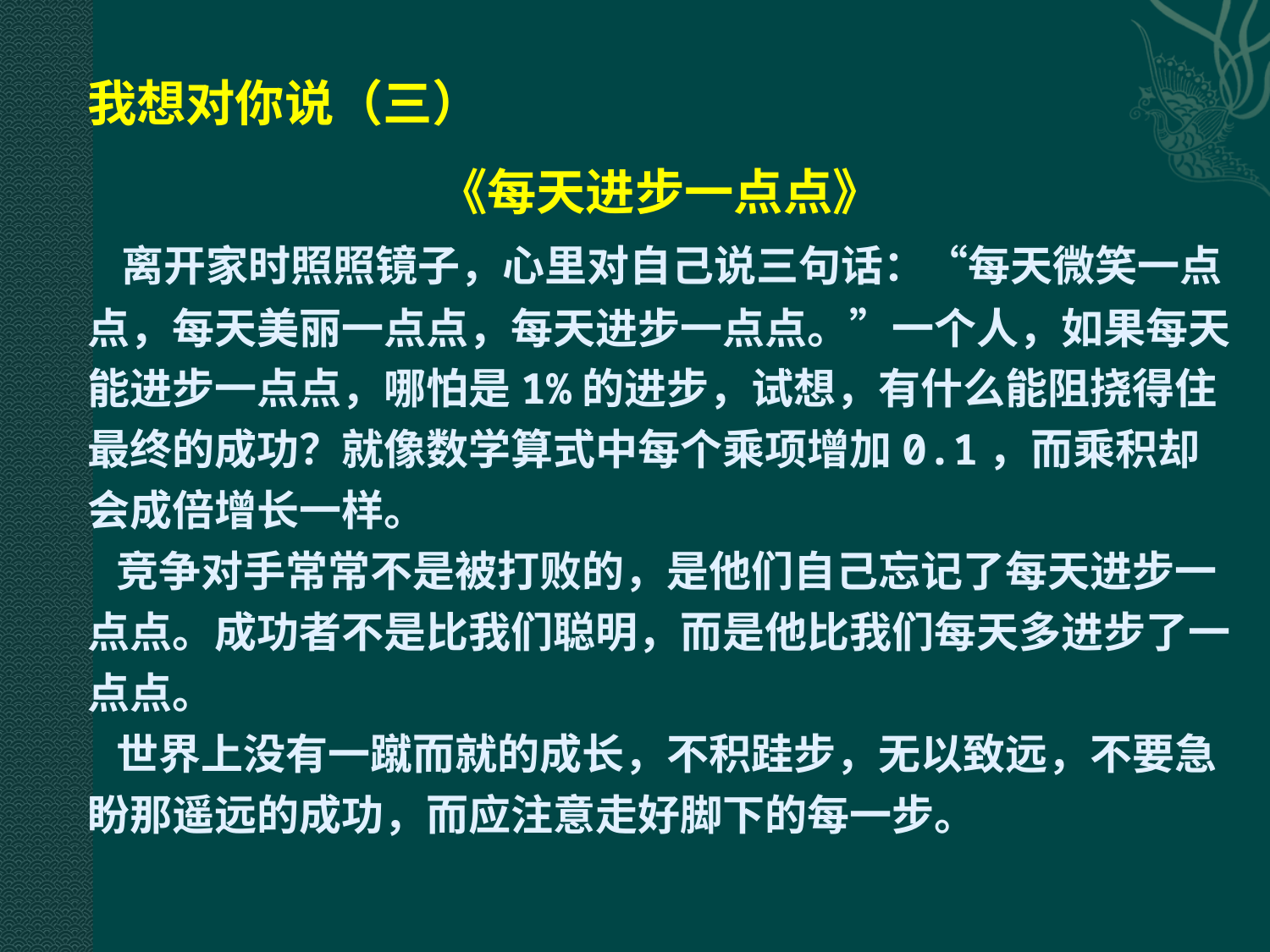

我想对你说（三）
《每天进步一点点》
  离开家时照照镜子，心里对自己说三句话：“每天微笑一点点，每天美丽一点点，每天进步一点点。”一个人，如果每天能进步一点点，哪怕是1%的进步，试想，有什么能阻挠得住最终的成功？就像数学算式中每个乘项增加0.1，而乘积却会成倍增长一样。
  竞争对手常常不是被打败的，是他们自己忘记了每天进步一点点。成功者不是比我们聪明，而是他比我们每天多进步了一点点。
  世界上没有一蹴而就的成长，不积跬步，无以致远，不要急盼那遥远的成功，而应注意走好脚下的每一步。